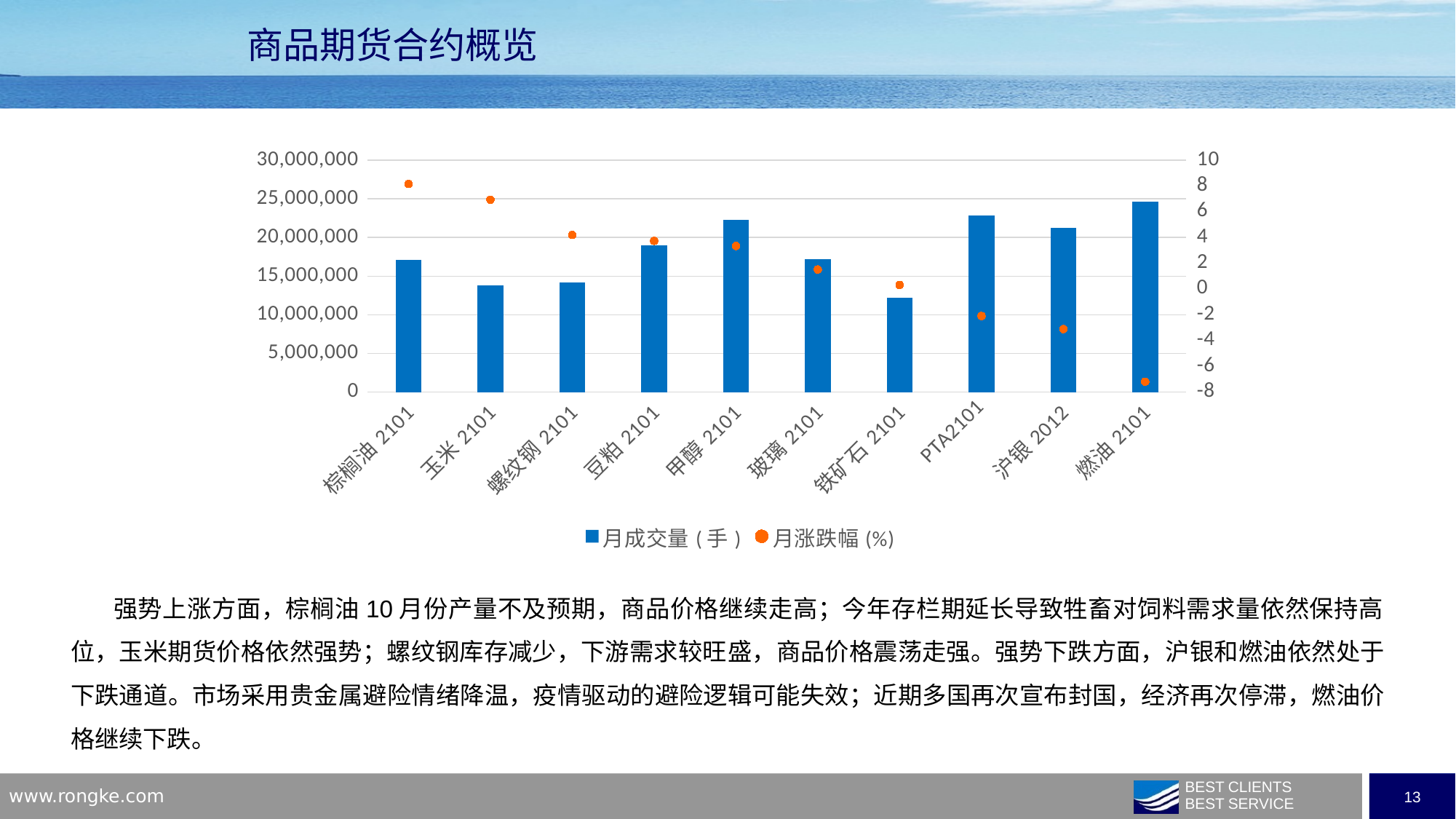

商品期货合约概览

### Chart

| Category | 月成交量(手) | 月涨跌幅(%) |
|---|---|---|
| 棕榈油2101 | 17080492.0 | 8.1541 |
| 玉米2101 | 13809054.0 | 6.9359 |
| 螺纹钢2101 | 14139241.0 | 4.1936 |
| 豆粕2101 | 18989239.0 | 3.7374 |
| 甲醇2101 | 22242105.0 | 3.3368 |
| 玻璃2101 | 17178182.0 | 1.5143 |
| 铁矿石2101 | 12224073.0 | 0.3157 |
| PTA2101 | 22809067.0 | -2.0979 |
| 沪银2012 | 21257070.0 | -3.1108 |
| 燃油2101 | 24588862.0 | -7.1942 |
强势上涨方面，棕榈油10月份产量不及预期，商品价格继续走高；今年存栏期延长导致牲畜对饲料需求量依然保持高位，玉米期货价格依然强势；螺纹钢库存减少，下游需求较旺盛，商品价格震荡走强。强势下跌方面，沪银和燃油依然处于下跌通道。市场采用贵金属避险情绪降温，疫情驱动的避险逻辑可能失效；近期多国再次宣布封国，经济再次停滞，燃油价格继续下跌。